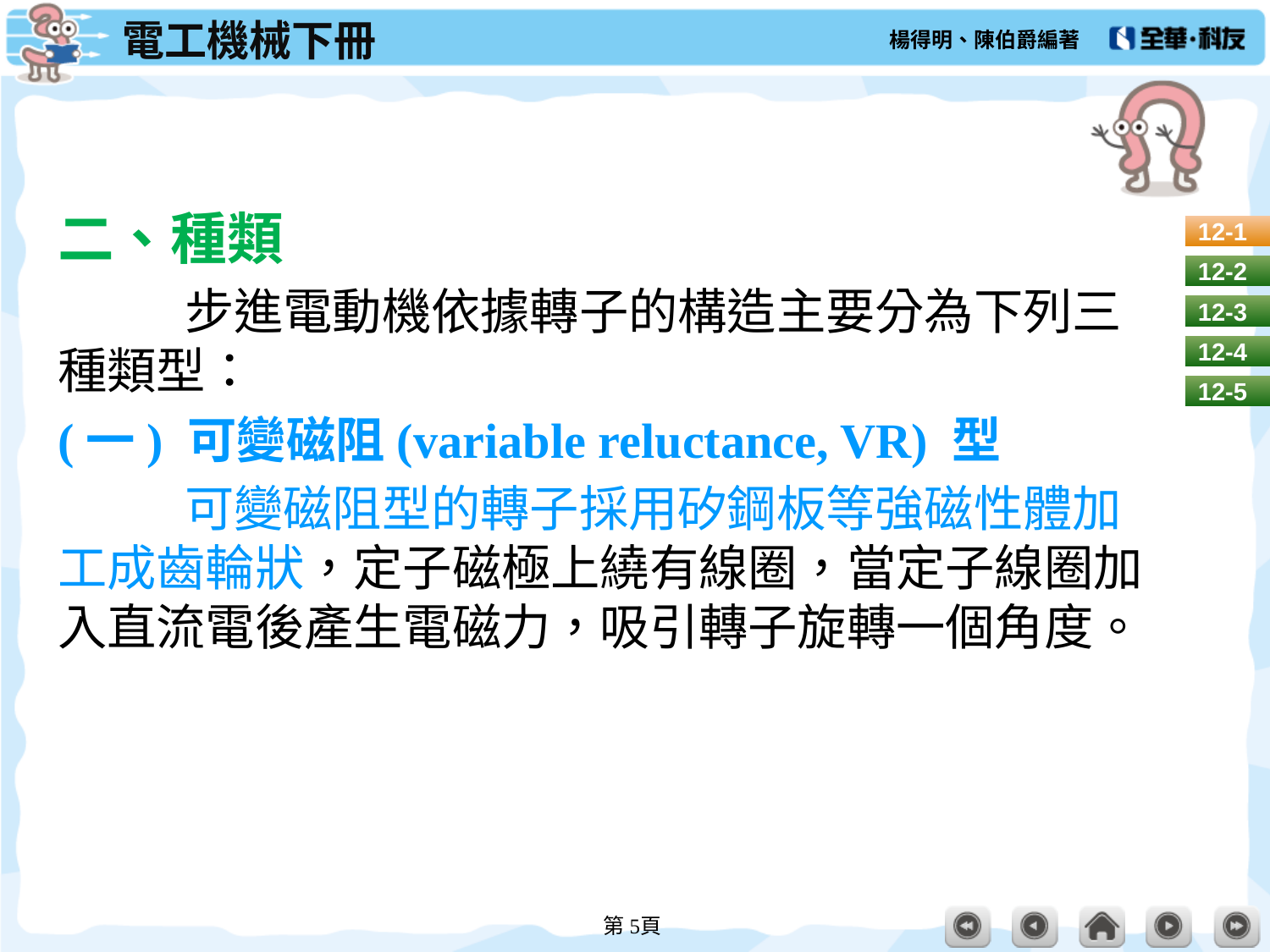

#
二、種類
	步進電動機依據轉子的構造主要分為下列三種類型：
(一) 可變磁阻(variable reluctance, VR) 型
	可變磁阻型的轉子採用矽鋼板等強磁性體加工成齒輪狀，定子磁極上繞有線圈，當定子線圈加入直流電後產生電磁力，吸引轉子旋轉一個角度。